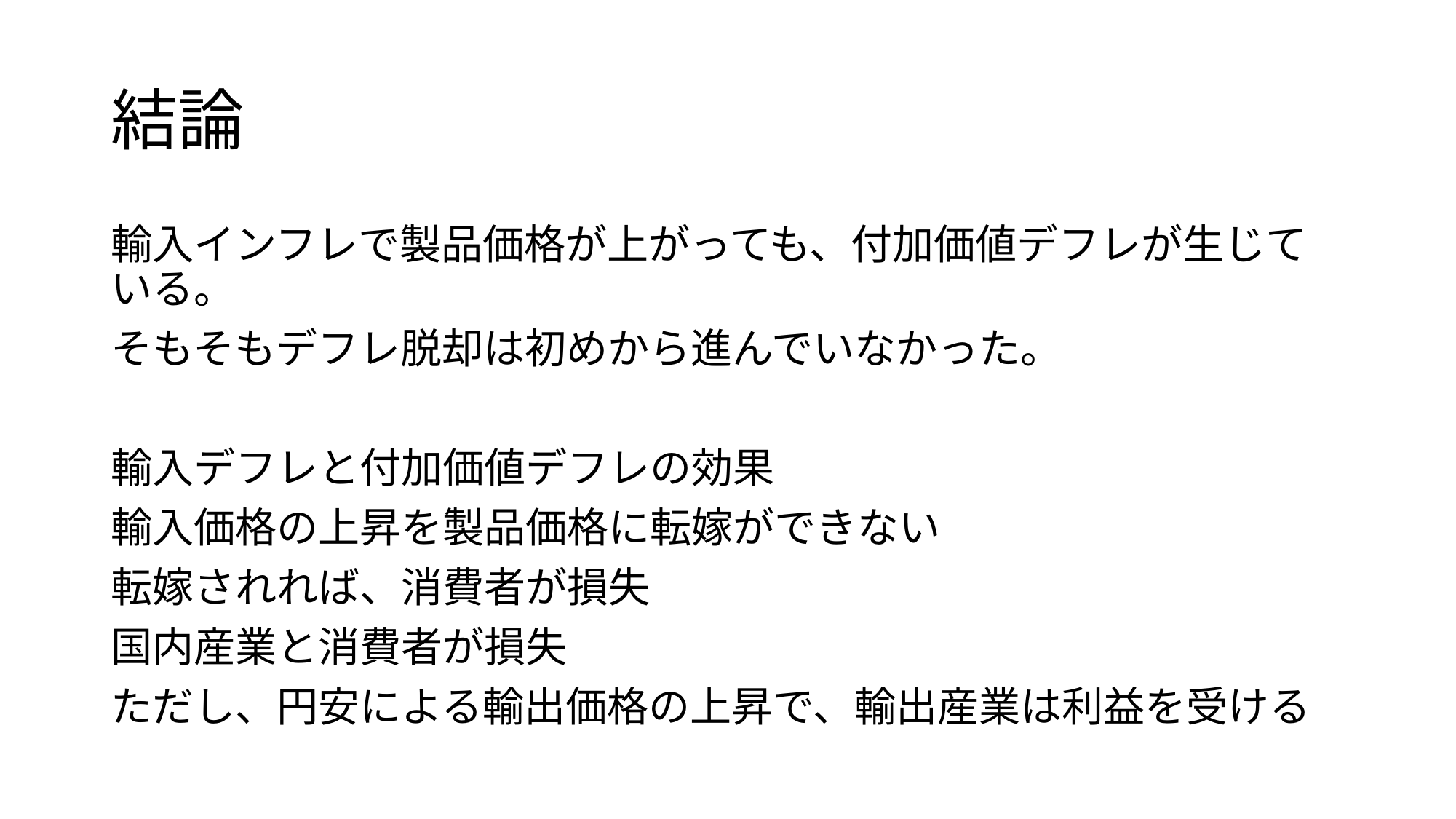

# 結論
輸入インフレで製品価格が上がっても、付加価値デフレが生じている。
そもそもデフレ脱却は初めから進んでいなかった。

輸入デフレと付加価値デフレの効果
輸入価格の上昇を製品価格に転嫁ができない
転嫁されれば、消費者が損失
国内産業と消費者が損失
ただし、円安による輸出価格の上昇で、輸出産業は利益を受ける